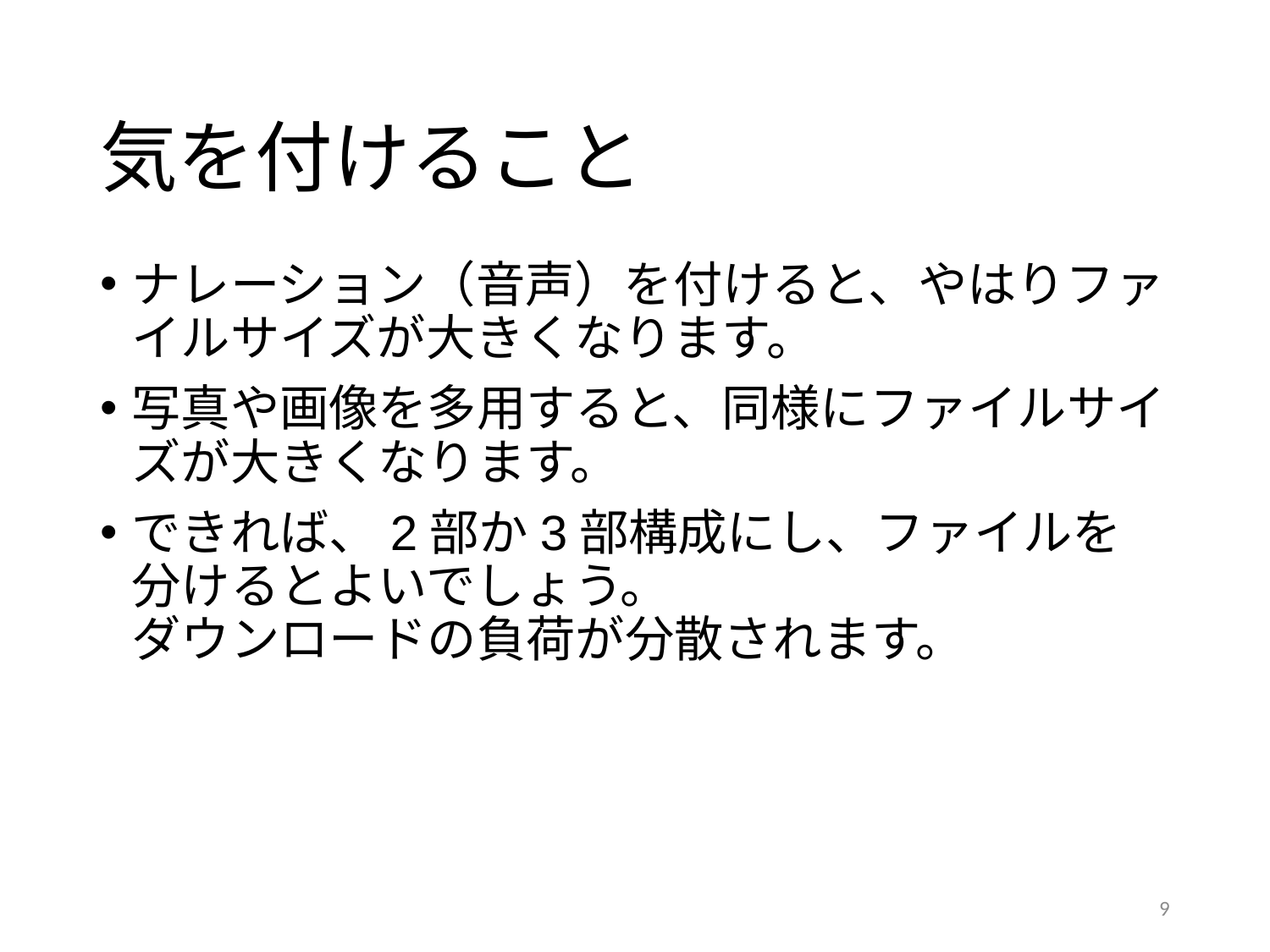

# 気を付けること
ナレーション（音声）を付けると、やはりファイルサイズが大きくなります。
写真や画像を多用すると、同様にファイルサイズが大きくなります。
できれば、2部か3部構成にし、ファイルを分けるとよいでしょう。
ダウンロードの負荷が分散されます。
9